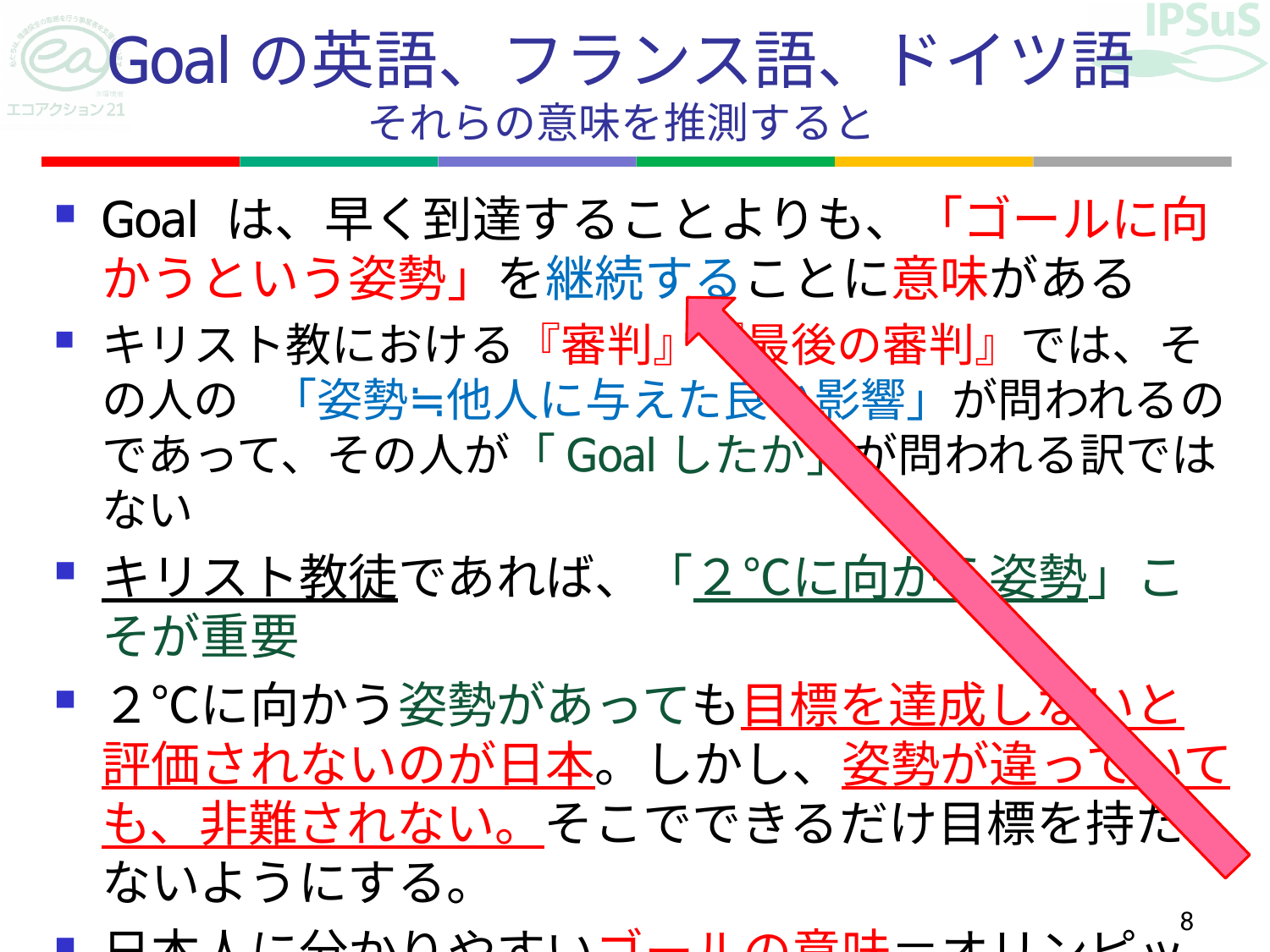

# Goalの英語、フランス語、ドイツ語 それらの意味を推測すると

Goal は、早く到達することよりも、「ゴールに向かうという姿勢」を継続することに意味がある
キリスト教における『審判』『最後の審判』では、その人の   「姿勢≒他人に与えた良い影響」が問われるのであって、その人が「Goalしたか」が問われる訳ではない
キリスト教徒であれば、「２℃に向かう姿勢」こそが重要
２℃に向かう姿勢があっても目標を達成しないと評価されないのが日本。しかし、姿勢が違っていても、非難されない。そこでできるだけ目標を持たないようにする。
日本人に分かりやすいゴールの意味＝オリンピックの陸上１万ｍで、最下位でも大きな拍手を受けるのは？

8